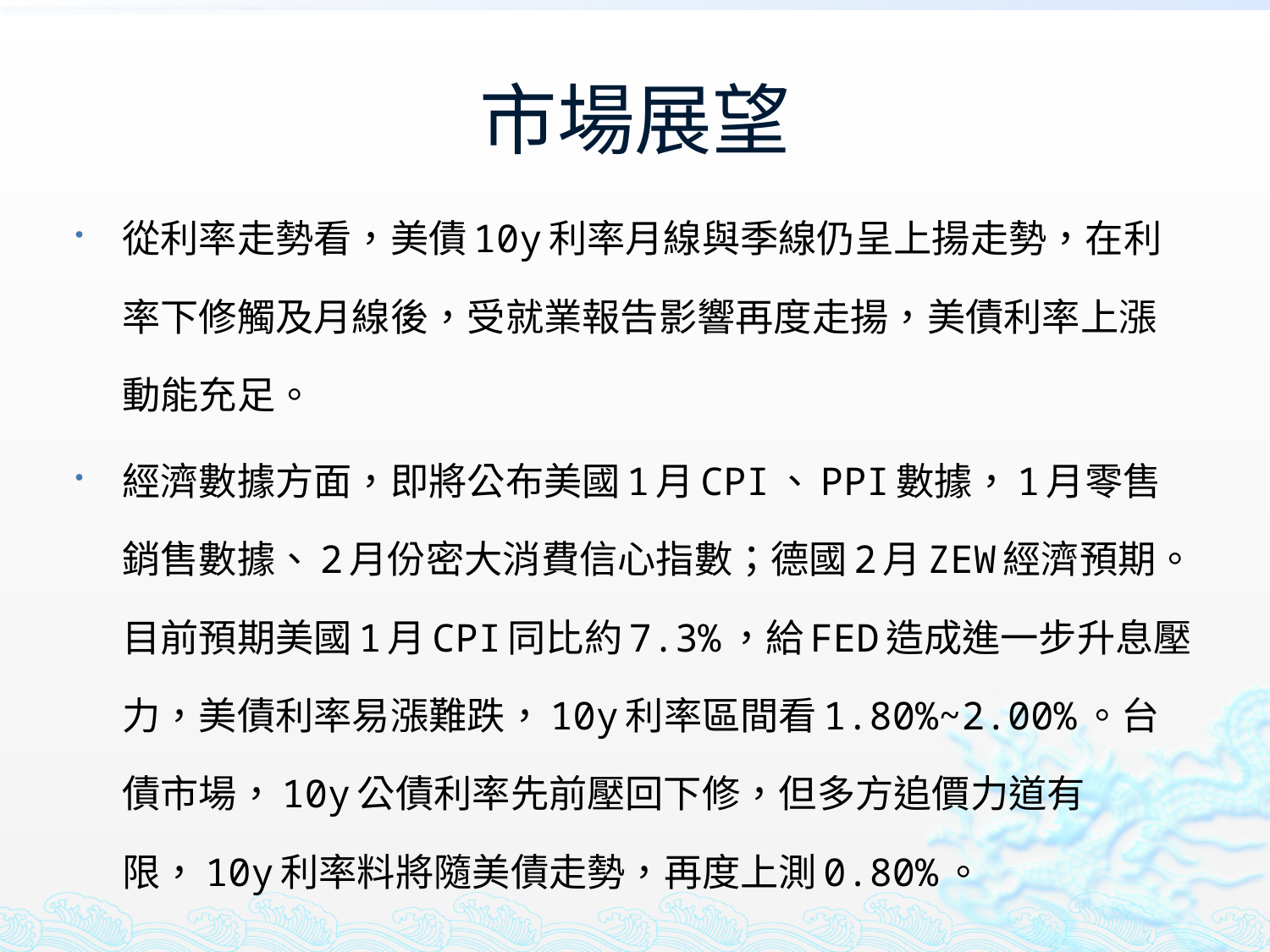

# 市場展望
從利率走勢看，美債10y利率月線與季線仍呈上揚走勢，在利率下修觸及月線後，受就業報告影響再度走揚，美債利率上漲動能充足。
經濟數據方面，即將公布美國1月CPI、PPI數據，1月零售銷售數據、2月份密大消費信心指數；德國2月ZEW經濟預期。目前預期美國1月CPI同比約7.3%，給FED造成進一步升息壓力，美債利率易漲難跌，10y利率區間看1.80%~2.00%。台債市場，10y公債利率先前壓回下修，但多方追價力道有限，10y利率料將隨美債走勢，再度上測0.80%。